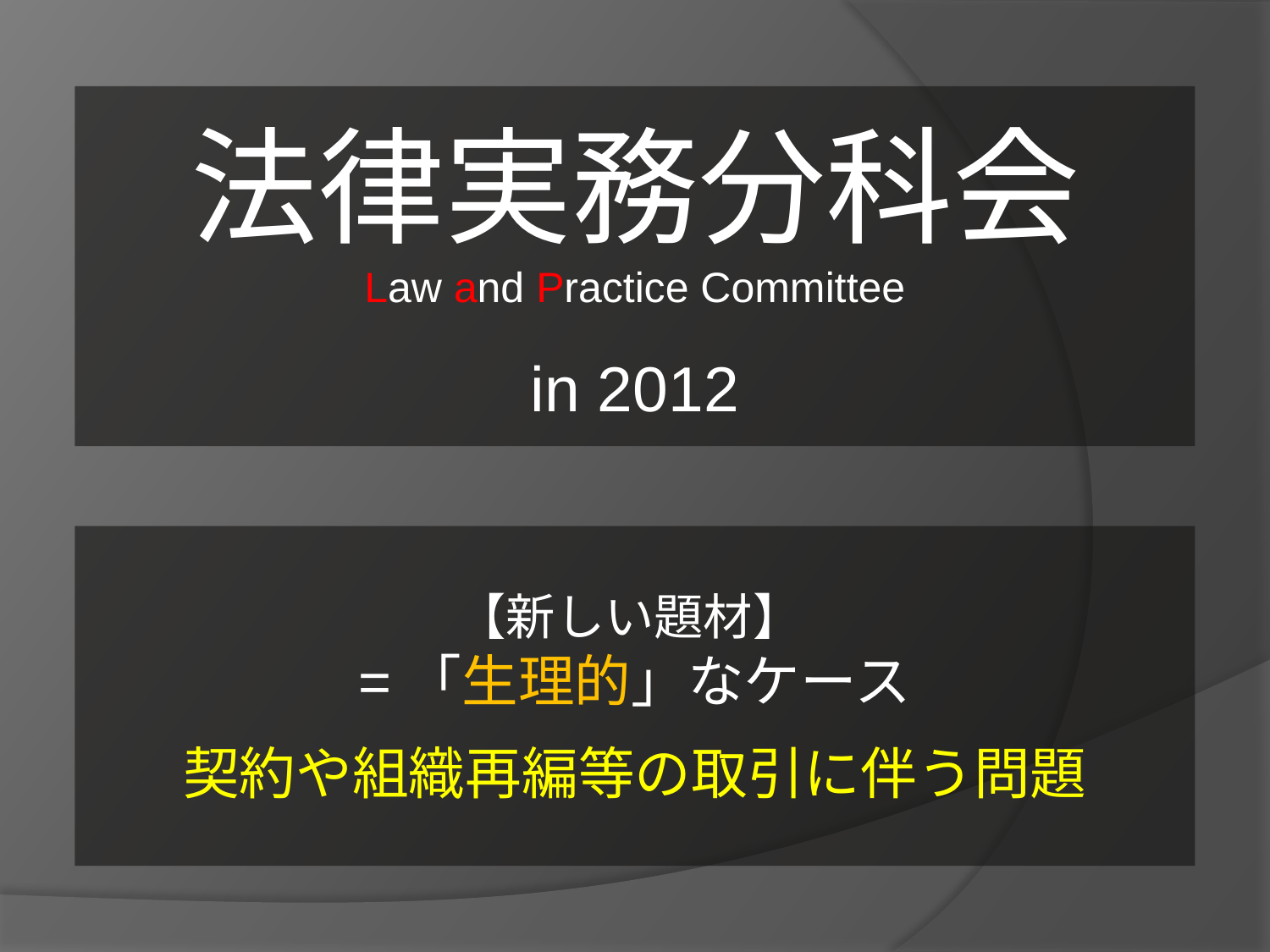

法律実務分科会
Law and Practice Committee

in 2012
【新しい題材】
=「生理的」なケース

契約や組織再編等の取引に伴う問題